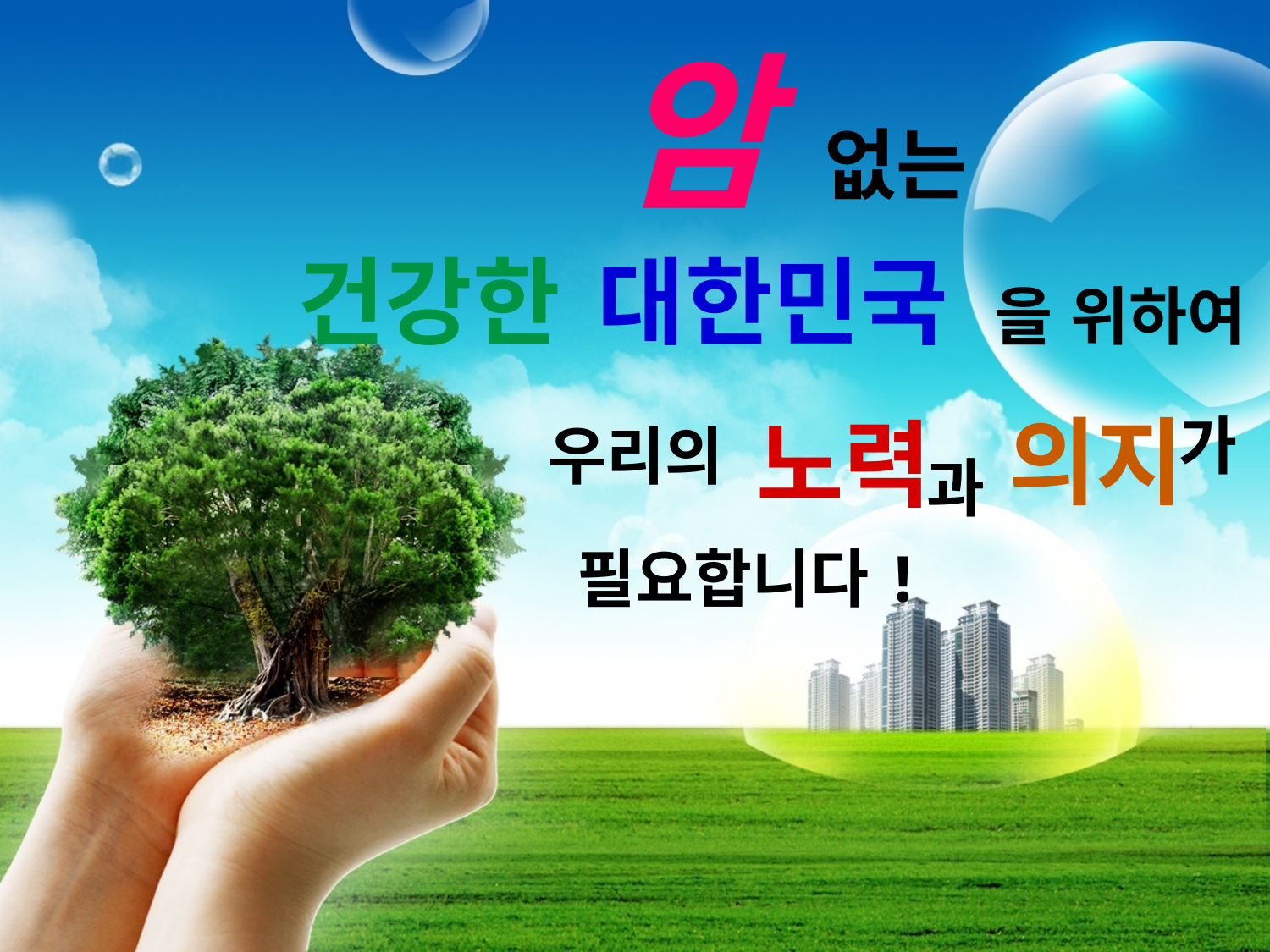

암
없는
#
건강한
대한민국
을 위하여
의지
가
노력
과
우리의
필요합니다!